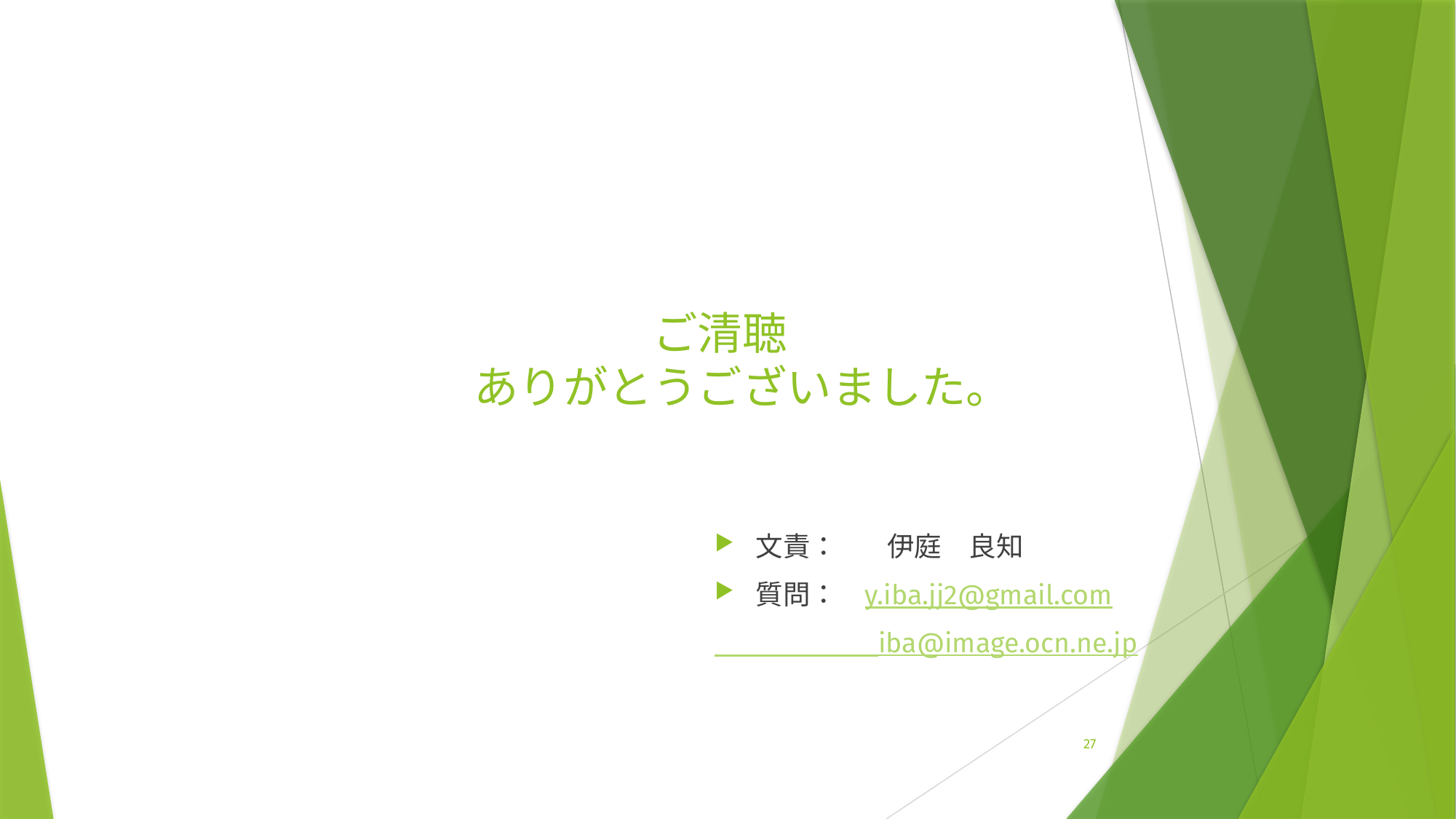

# ご清聴　 ありがとうございました。

文責：        伊庭　良知
質問：	y.iba.jj2@gmail.com
　　　　　　iba@image.ocn.ne.jp

27